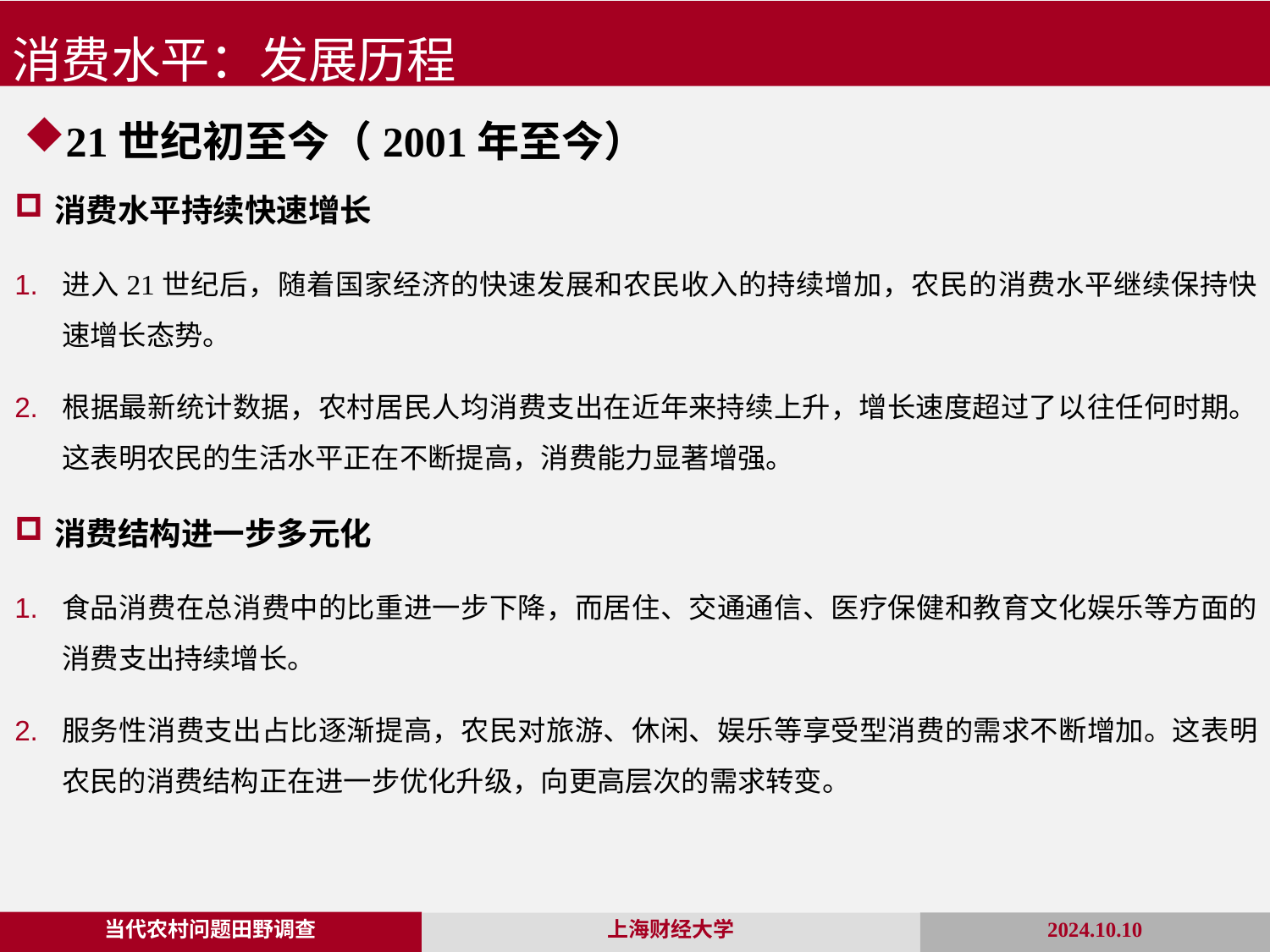

消费水平：发展历程
21世纪初至今（2001年至今）
消费水平持续快速增长
进入21世纪后，随着国家经济的快速发展和农民收入的持续增加，农民的消费水平继续保持快速增长态势。
根据最新统计数据，农村居民人均消费支出在近年来持续上升，增长速度超过了以往任何时期。这表明农民的生活水平正在不断提高，消费能力显著增强。
消费结构进一步多元化
食品消费在总消费中的比重进一步下降，而居住、交通通信、医疗保健和教育文化娱乐等方面的消费支出持续增长。
服务性消费支出占比逐渐提高，农民对旅游、休闲、娱乐等享受型消费的需求不断增加。这表明农民的消费结构正在进一步优化升级，向更高层次的需求转变。

当代农村问题田野调查
2024.10.10
上海财经大学